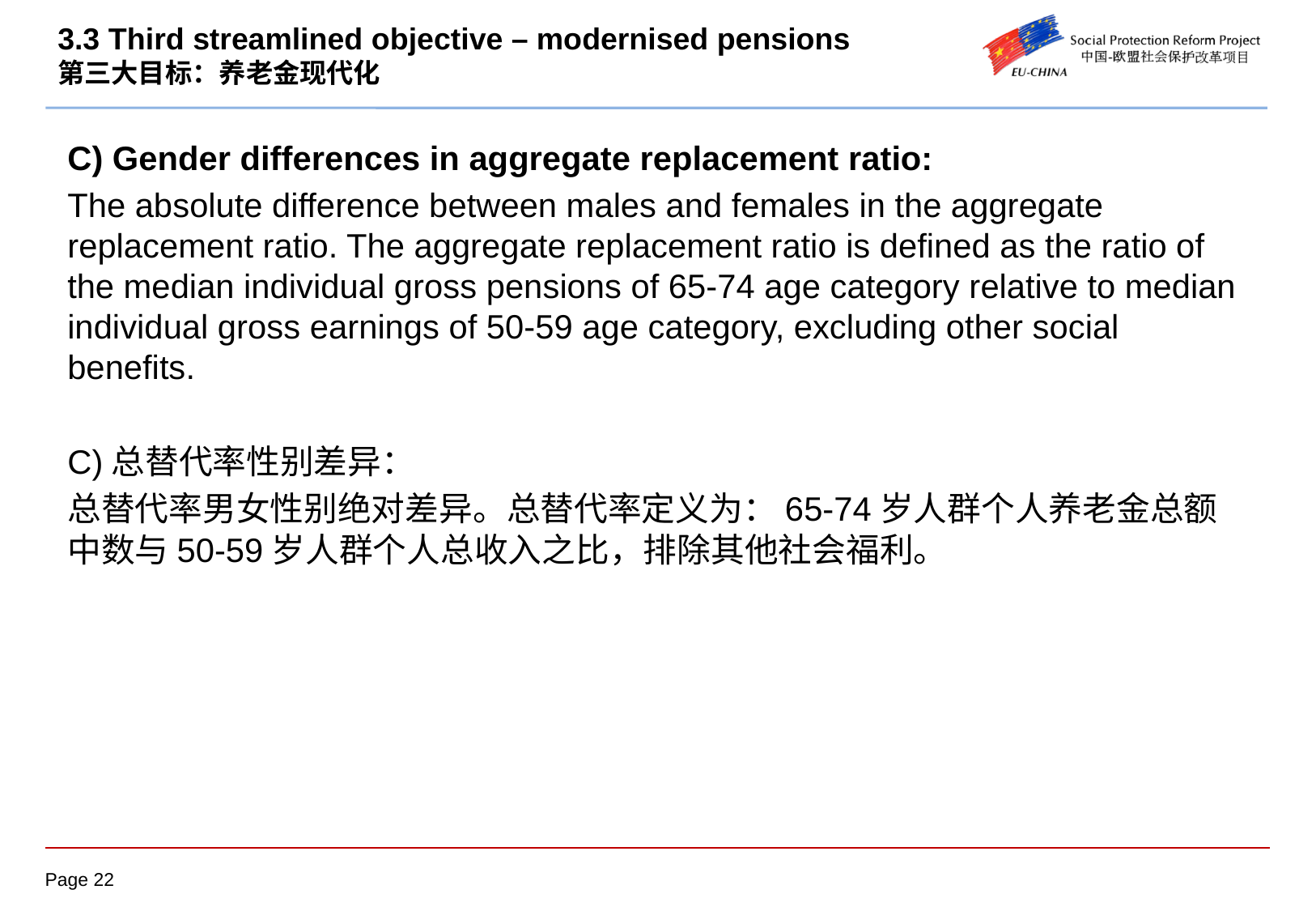

# 3.3 Third streamlined objective – modernised pensions 第三大目标：养老金现代化
C) Gender differences in aggregate replacement ratio:
The absolute difference between males and females in the aggregate replacement ratio. The aggregate replacement ratio is defined as the ratio of the median individual gross pensions of 65-74 age category relative to median individual gross earnings of 50-59 age category, excluding other social benefits.

C)总替代率性别差异：
总替代率男女性别绝对差异。总替代率定义为：65-74岁人群个人养老金总额中数与50-59岁人群个人总收入之比，排除其他社会福利。